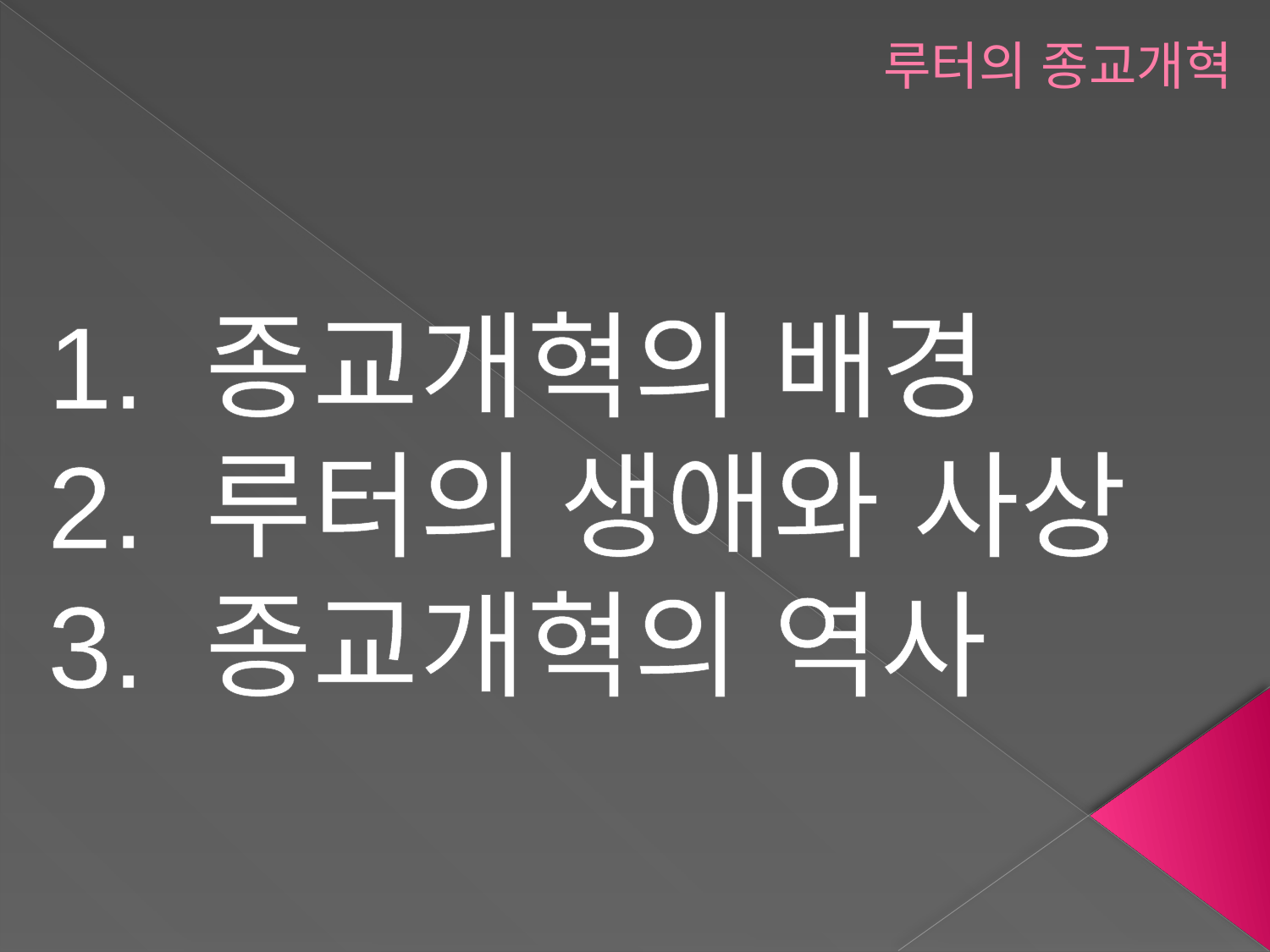

# 루터의 종교개혁
1. 종교개혁의 배경
2. 루터의 생애와 사상
3. 종교개혁의 역사